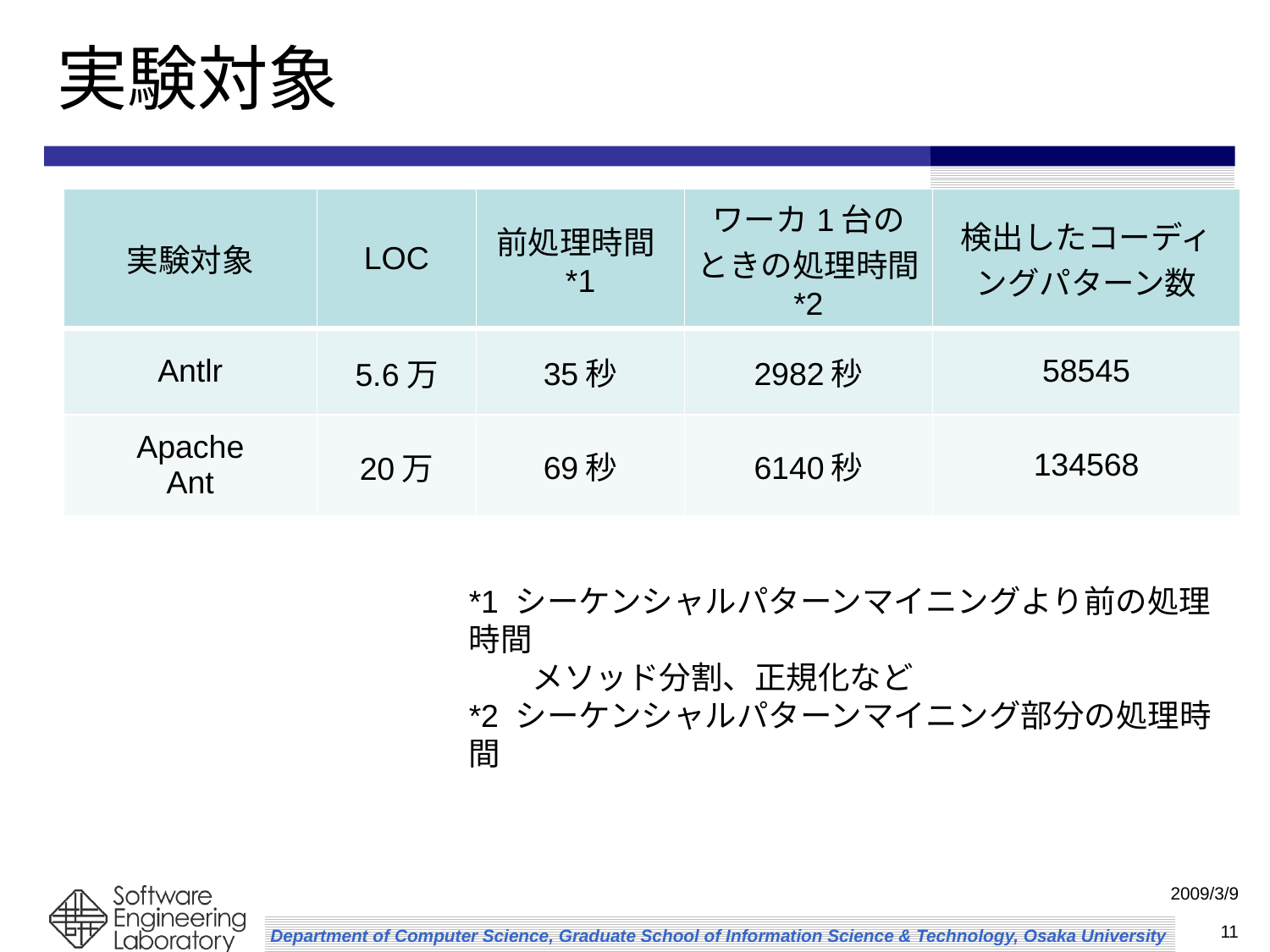

# 実験対象
| 実験対象 | LOC | 前処理時間\*1 | ワーカ1台のときの処理時間\*2 | 検出したコーディングパターン数 |
| --- | --- | --- | --- | --- |
| Antlr | 5.6万 | 35秒 | 2982秒 | 58545 |
| Apache Ant | 20万 | 69秒 | 6140秒 | 134568 |
*1 シーケンシャルパターンマイニングより前の処理時間
　　メソッド分割、正規化など
*2 シーケンシャルパターンマイニング部分の処理時間
2009/3/9
11